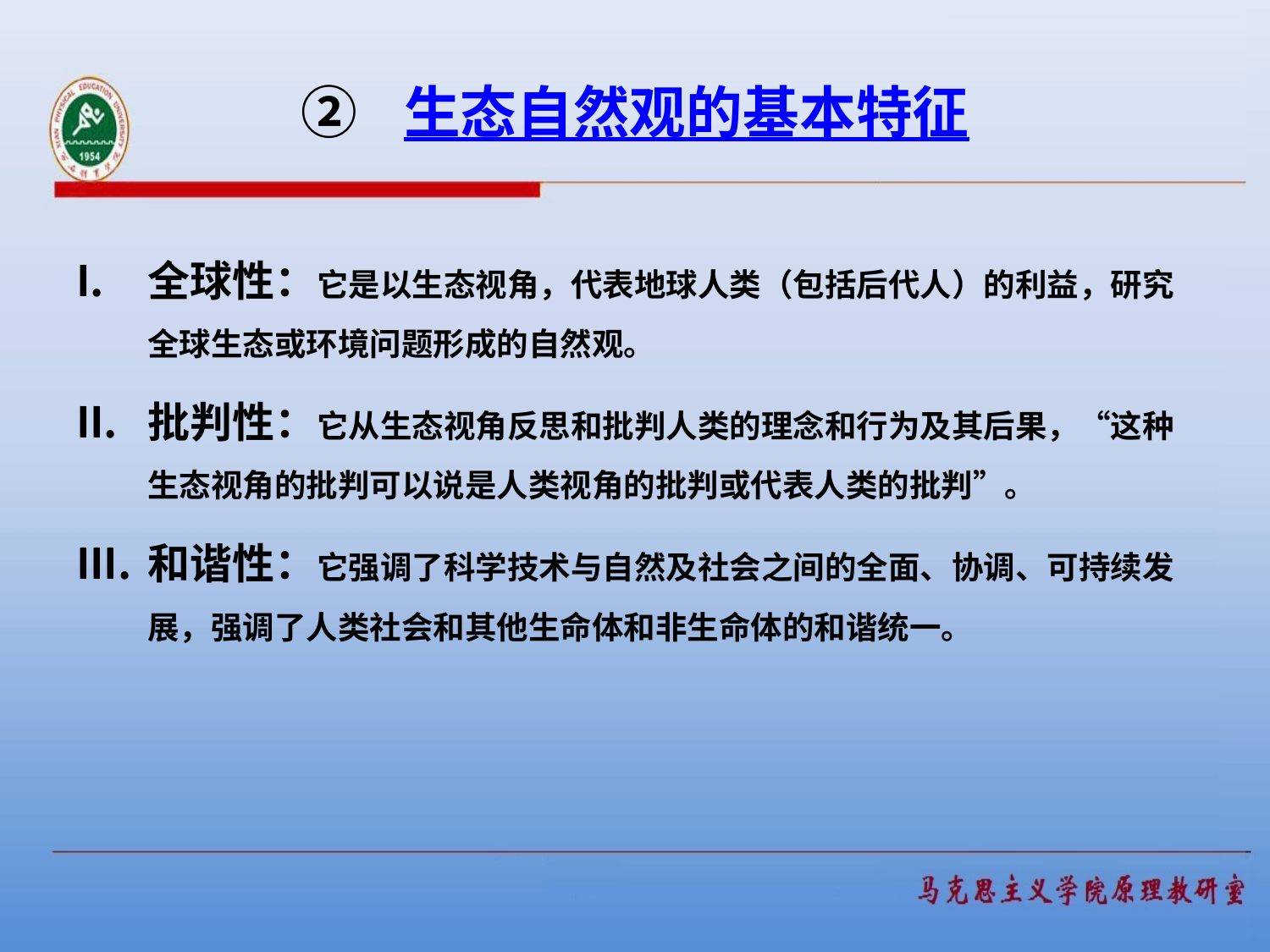

# 生态自然观的基本特征
全球性：它是以生态视角，代表地球人类（包括后代人）的利益，研究全球生态或环境问题形成的自然观。
批判性：它从生态视角反思和批判人类的理念和行为及其后果，“这种生态视角的批判可以说是人类视角的批判或代表人类的批判”。
和谐性：它强调了科学技术与自然及社会之间的全面、协调、可持续发展，强调了人类社会和其他生命体和非生命体的和谐统一。